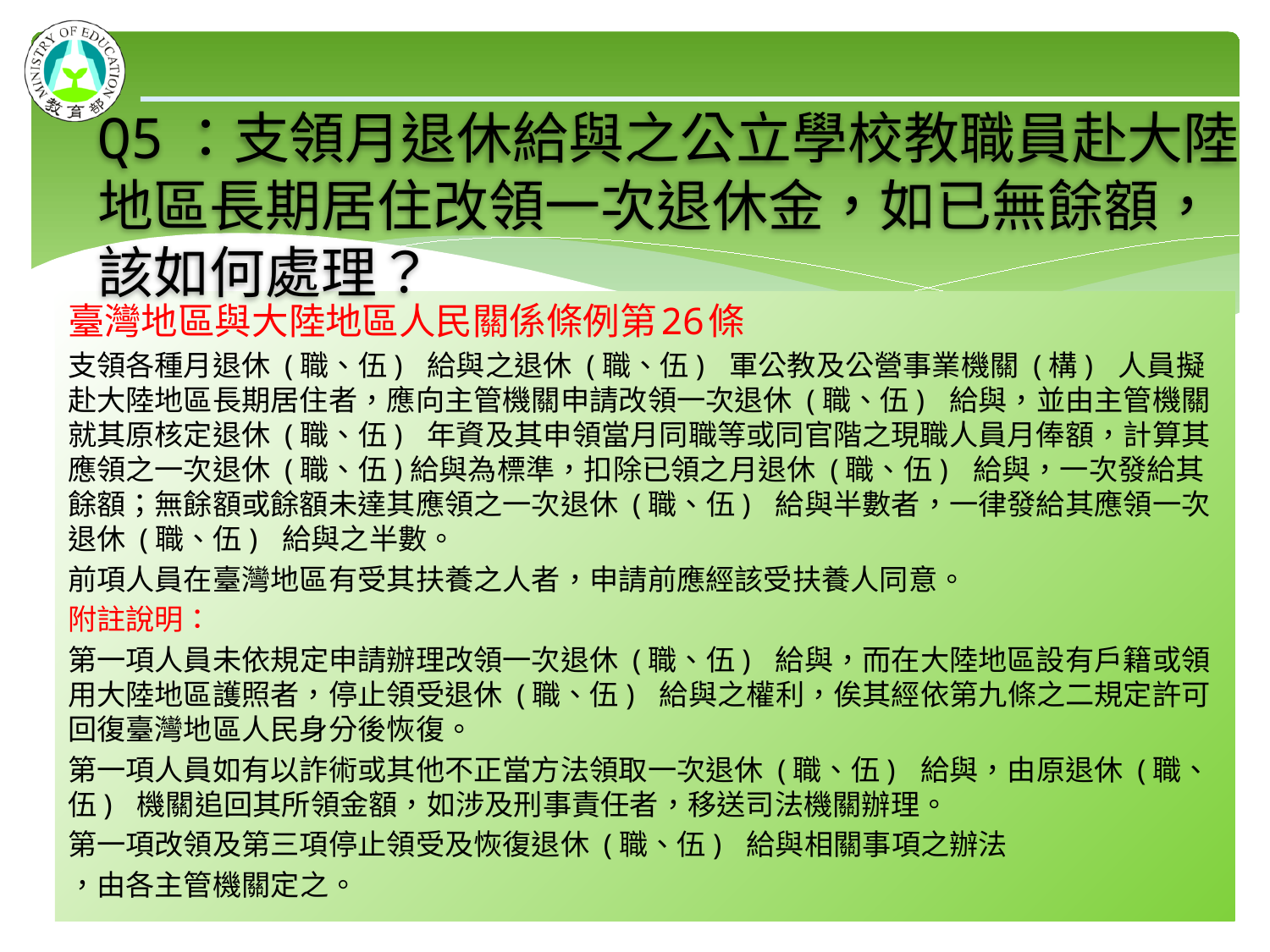

# Q5：支領月退休給與之公立學校教職員赴大陸地區長期居住改領一次退休金，如已無餘額，該如何處理？
臺灣地區與大陸地區人民關係條例第26條
支領各種月退休 (職、伍) 給與之退休 (職、伍) 軍公教及公營事業機關 (構) 人員擬赴大陸地區長期居住者，應向主管機關申請改領一次退休 (職、伍) 給與，並由主管機關就其原核定退休 (職、伍) 年資及其申領當月同職等或同官階之現職人員月俸額，計算其應領之一次退休 (職、伍)給與為標準，扣除已領之月退休 (職、伍) 給與，一次發給其餘額；無餘額或餘額未達其應領之一次退休 (職、伍) 給與半數者，一律發給其應領一次退休 (職、伍) 給與之半數。
前項人員在臺灣地區有受其扶養之人者，申請前應經該受扶養人同意。
附註說明：
第一項人員未依規定申請辦理改領一次退休 (職、伍) 給與，而在大陸地區設有戶籍或領用大陸地區護照者，停止領受退休 (職、伍) 給與之權利，俟其經依第九條之二規定許可回復臺灣地區人民身分後恢復。
第一項人員如有以詐術或其他不正當方法領取一次退休 (職、伍) 給與，由原退休 (職、伍) 機關追回其所領金額，如涉及刑事責任者，移送司法機關辦理。
第一項改領及第三項停止領受及恢復退休 (職、伍) 給與相關事項之辦法
，由各主管機關定之。